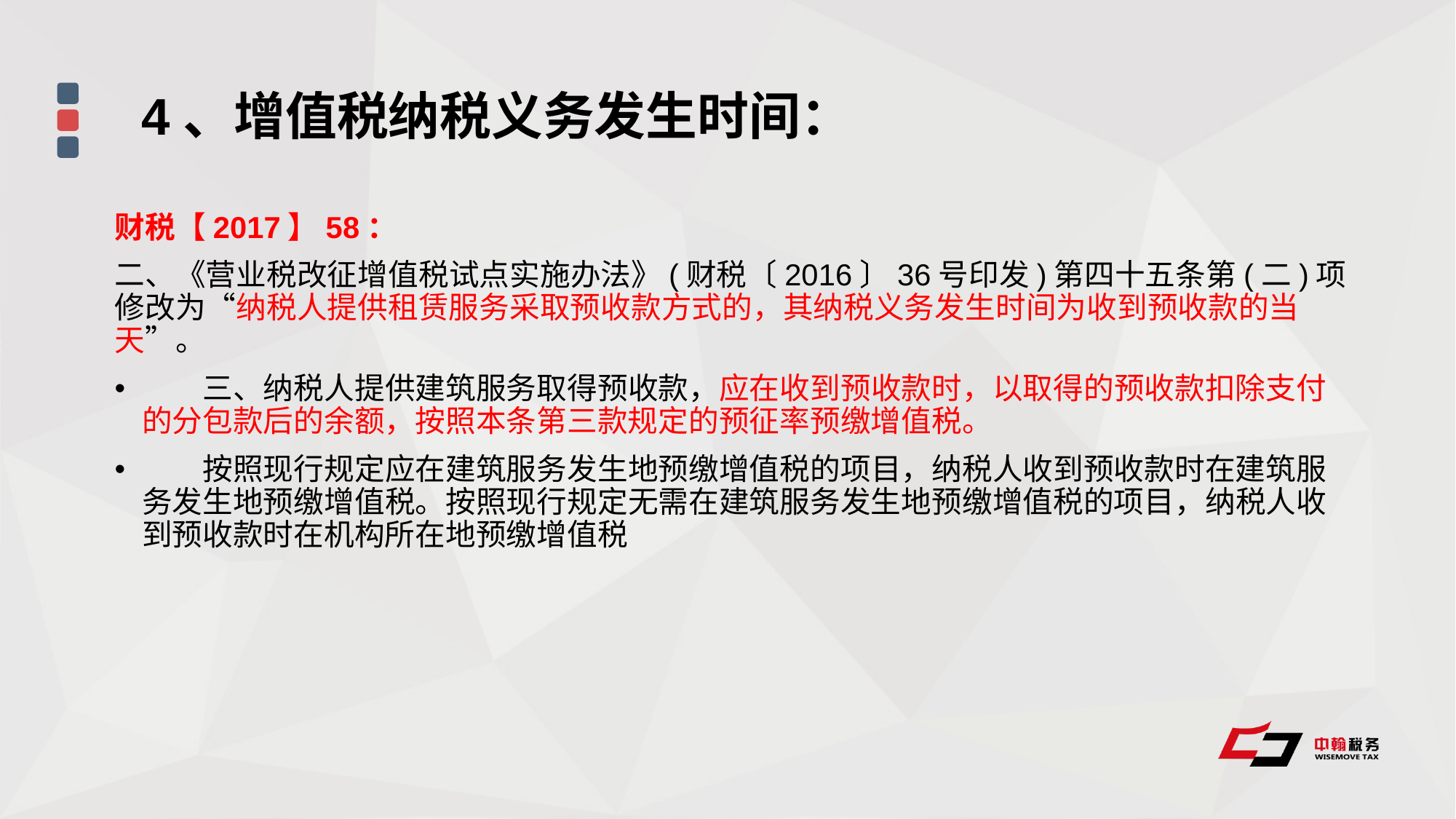

4、增值税纳税义务发生时间：
财税【2017】58：
二、《营业税改征增值税试点实施办法》(财税〔2016〕36号印发)第四十五条第(二)项修改为“纳税人提供租赁服务采取预收款方式的，其纳税义务发生时间为收到预收款的当天”。
　　三、纳税人提供建筑服务取得预收款，应在收到预收款时，以取得的预收款扣除支付的分包款后的余额，按照本条第三款规定的预征率预缴增值税。
　　按照现行规定应在建筑服务发生地预缴增值税的项目，纳税人收到预收款时在建筑服务发生地预缴增值税。按照现行规定无需在建筑服务发生地预缴增值税的项目，纳税人收到预收款时在机构所在地预缴增值税